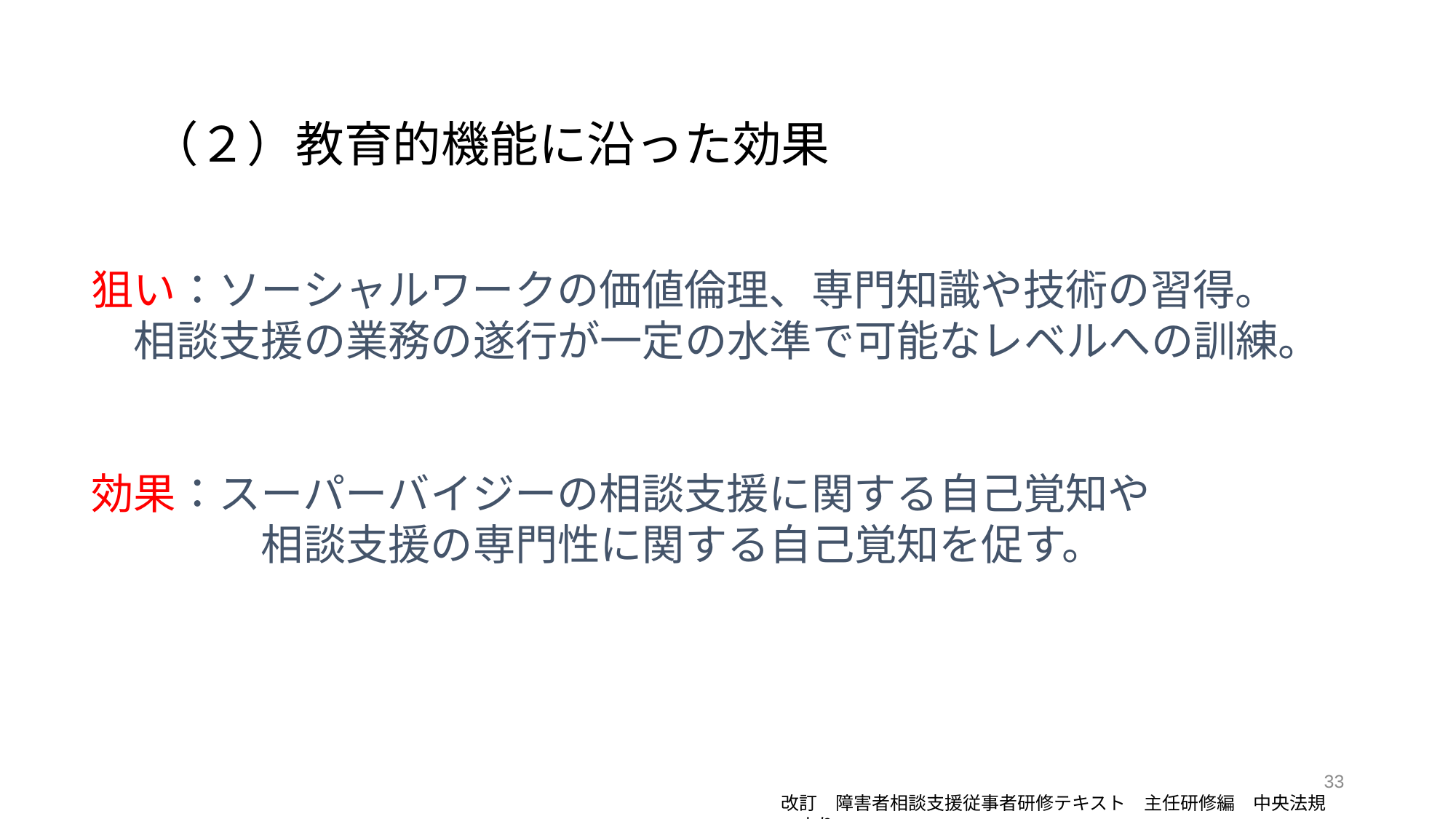

（２）教育的機能に沿った効果
狙い：ソーシャルワークの価値倫理、専門知識や技術の習得。
　相談支援の業務の遂行が一定の水準で可能なレベルへの訓練。

効果：スーパーバイジーの相談支援に関する自己覚知や
　　　　相談支援の専門性に関する自己覚知を促す。
33
改訂　障害者相談支援従事者研修テキスト　主任研修編　中央法規　より